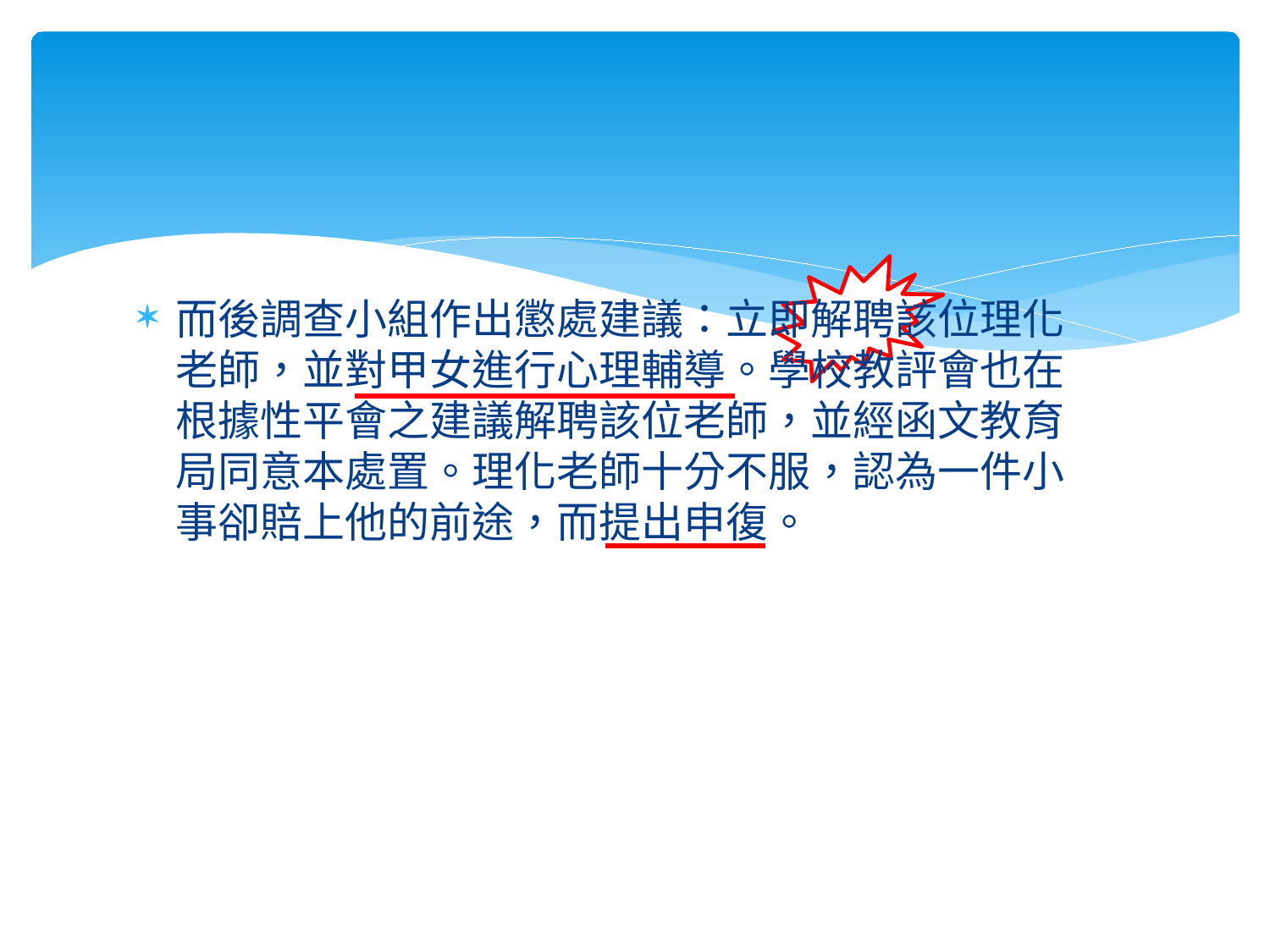

#

而後調查小組作出懲處建議：立即解聘該位理化老師，並對甲女進行心理輔導。學校教評會也在根據性平會之建議解聘該位老師，並經函文教育局同意本處置。理化老師十分不服，認為一件小事卻賠上他的前途，而提出申復。